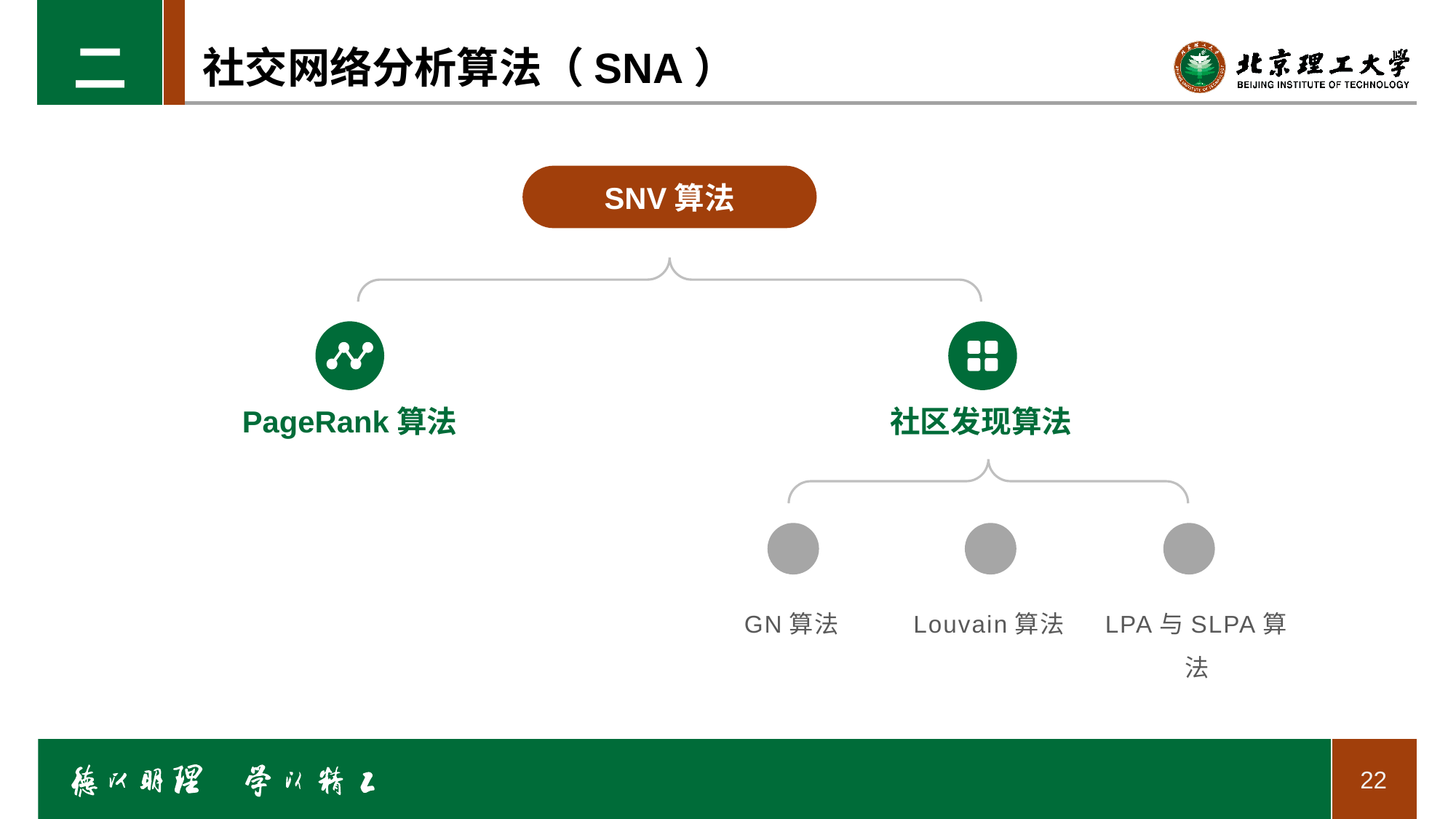

二
# 社交网络分析算法（SNA）
SNV算法

社区发现算法

GN算法
Louvain算法
LPA与SLPA算法

PageRank算法